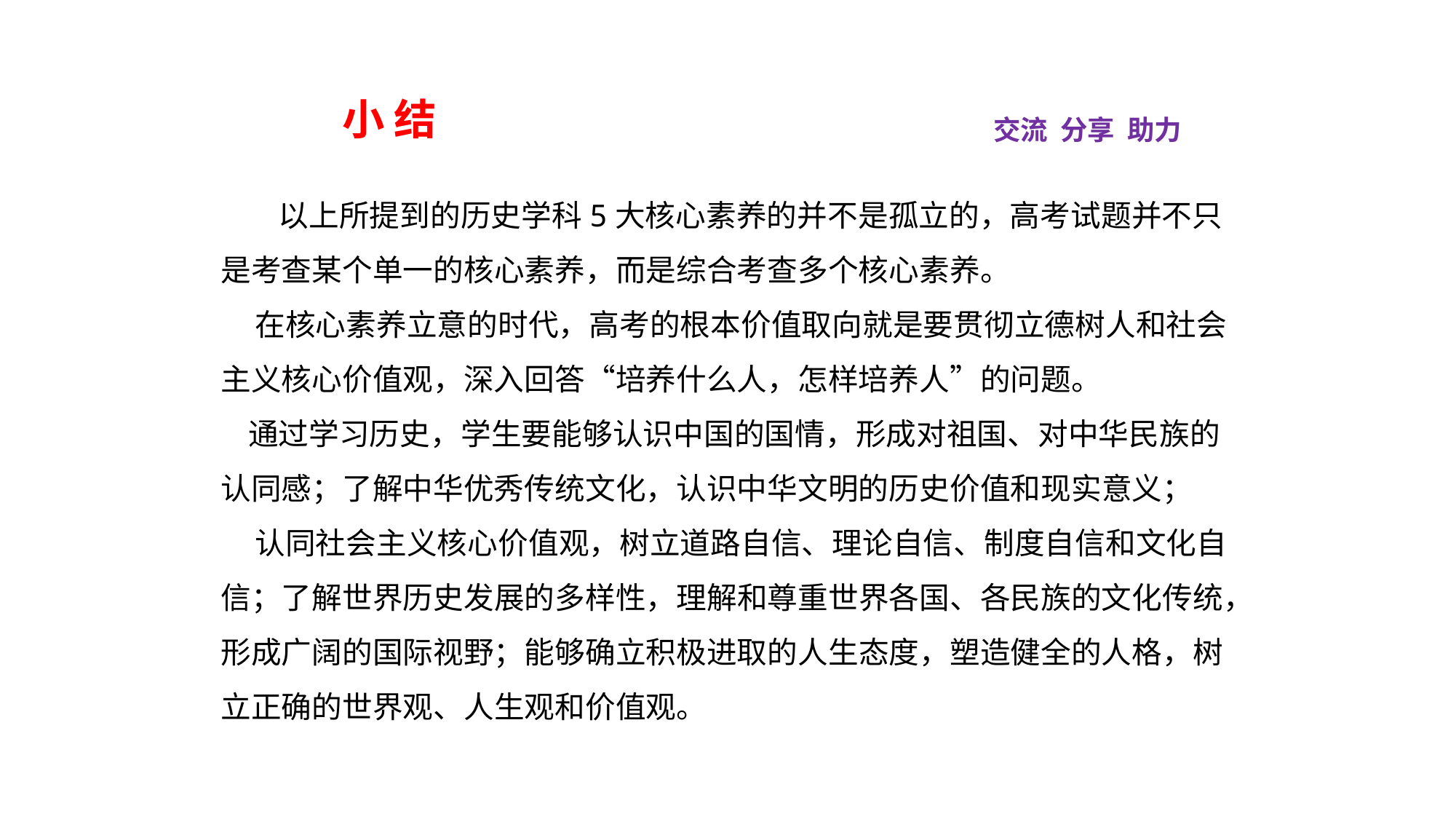

小 结
交流  分享  助力
        以上所提到的历史学科5大核心素养的并不是孤立的，高考试题并不只是考查某个单一的核心素养，而是综合考查多个核心素养。
    在核心素养立意的时代，高考的根本价值取向就是要贯彻立德树人和社会主义核心价值观，深入回答“培养什么人，怎样培养人”的问题。
   通过学习历史，学生要能够认识中国的国情，形成对祖国、对中华民族的认同感；了解中华优秀传统文化，认识中华文明的历史价值和现实意义；
    认同社会主义核心价值观，树立道路自信、理论自信、制度自信和文化自信；了解世界历史发展的多样性，理解和尊重世界各国、各民族的文化传统，形成广阔的国际视野；能够确立积极进取的人生态度，塑造健全的人格，树立正确的世界观、人生观和价值观。